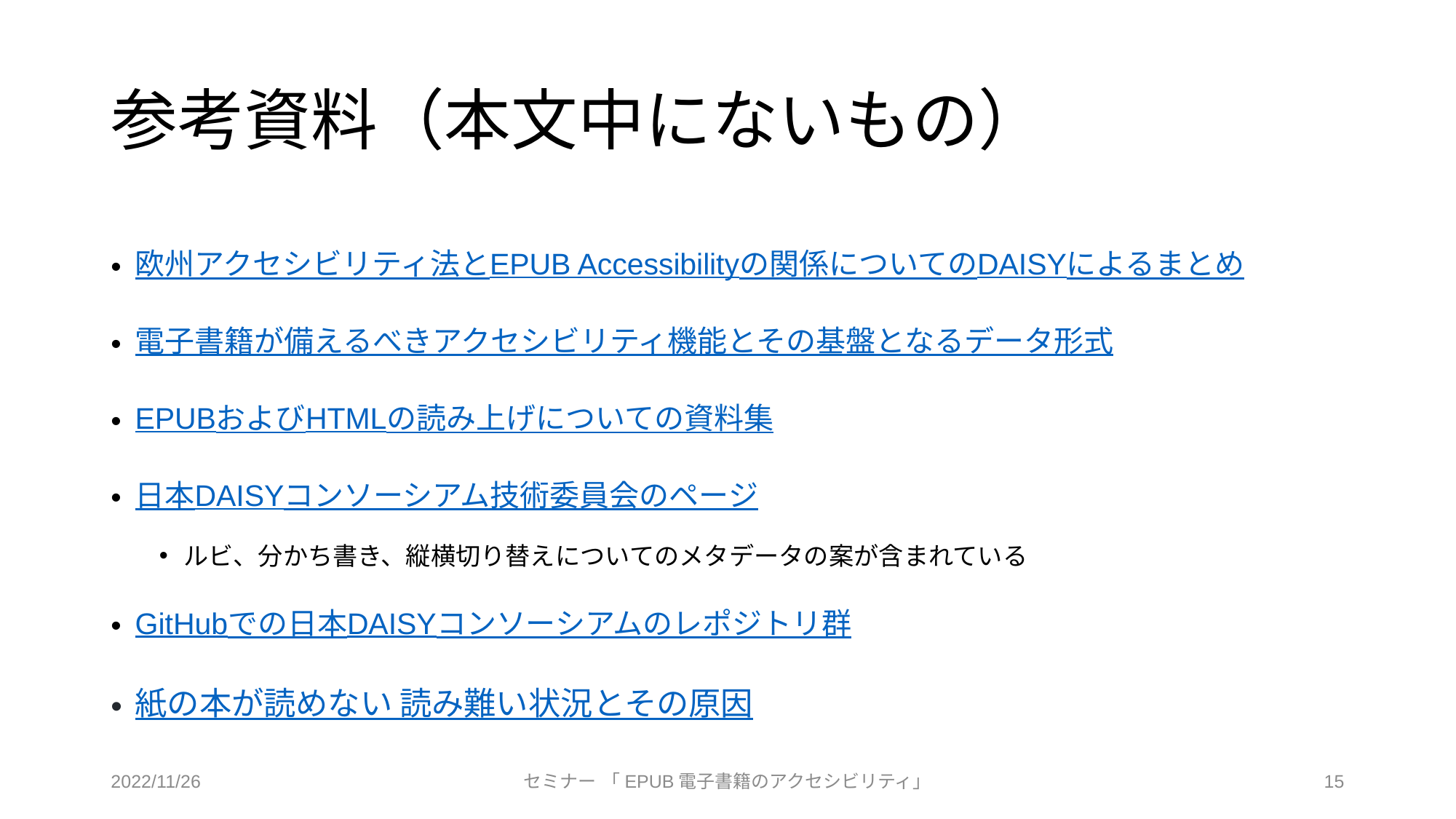

# 参考資料（本文中にないもの）
欧州アクセシビリティ法とEPUB Accessibilityの関係についてのDAISYによるまとめ
電子書籍が備えるべきアクセシビリティ機能とその基盤となるデータ形式
EPUBおよびHTMLの読み上げについての資料集
日本DAISYコンソーシアム技術委員会のページ
ルビ、分かち書き、縦横切り替えについてのメタデータの案が含まれている
GitHubでの日本DAISYコンソーシアムのレポジトリ群
紙の本が読めない 読み難い状況とその原因

2022/11/26
セミナー 「EPUB電子書籍のアクセシビリティ」
15